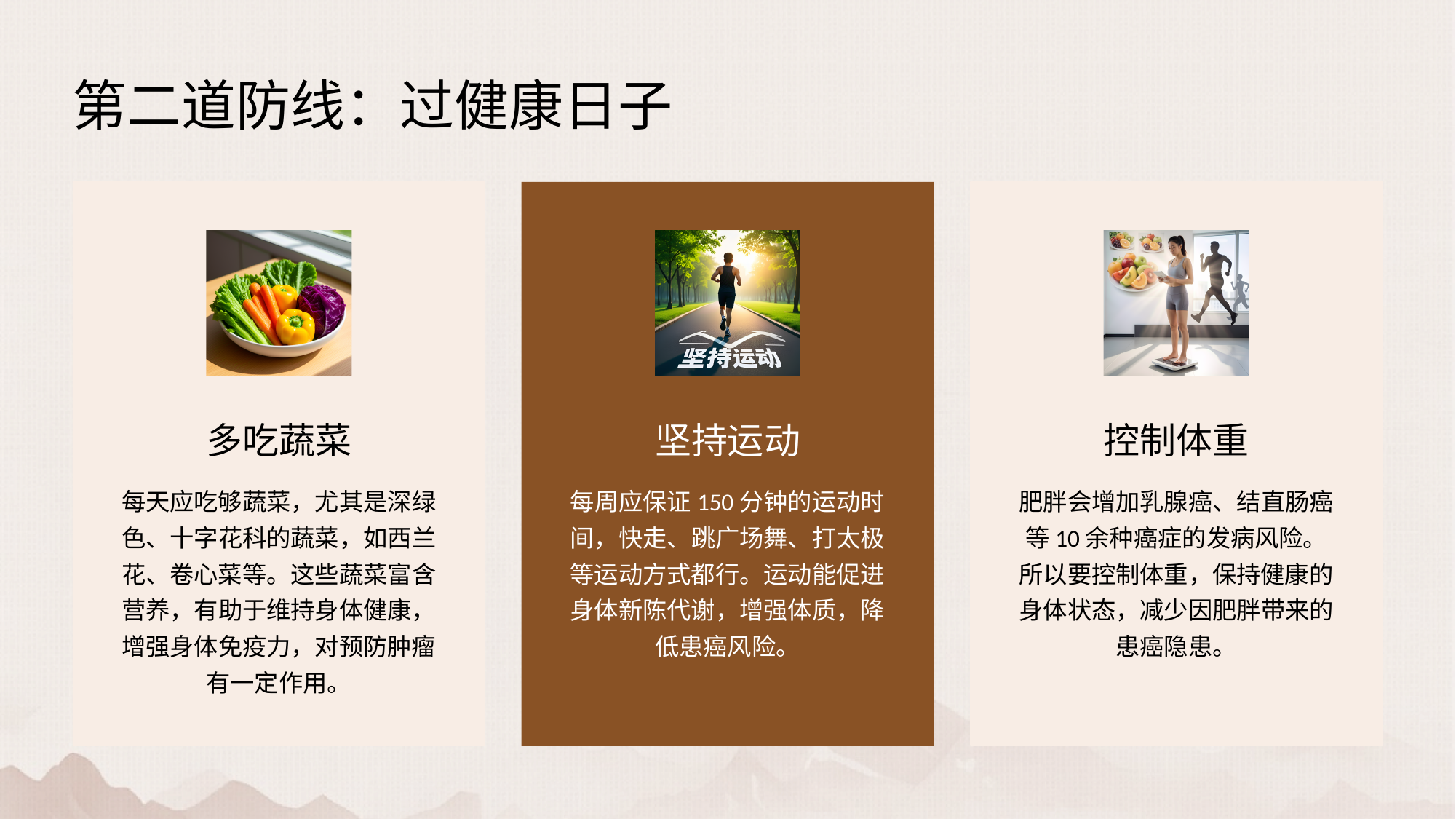

第二道防线：过健康日子

多吃蔬菜
坚持运动
控制体重
每天应吃够蔬菜，尤其是深绿色、十字花科的蔬菜，如西兰花、卷心菜等。这些蔬菜富含营养，有助于维持身体健康，增强身体免疫力，对预防肿瘤有一定作用。
每周应保证150分钟的运动时间，快走、跳广场舞、打太极等运动方式都行。运动能促进身体新陈代谢，增强体质，降低患癌风险。
肥胖会增加乳腺癌、结直肠癌等10余种癌症的发病风险。所以要控制体重，保持健康的身体状态，减少因肥胖带来的患癌隐患。